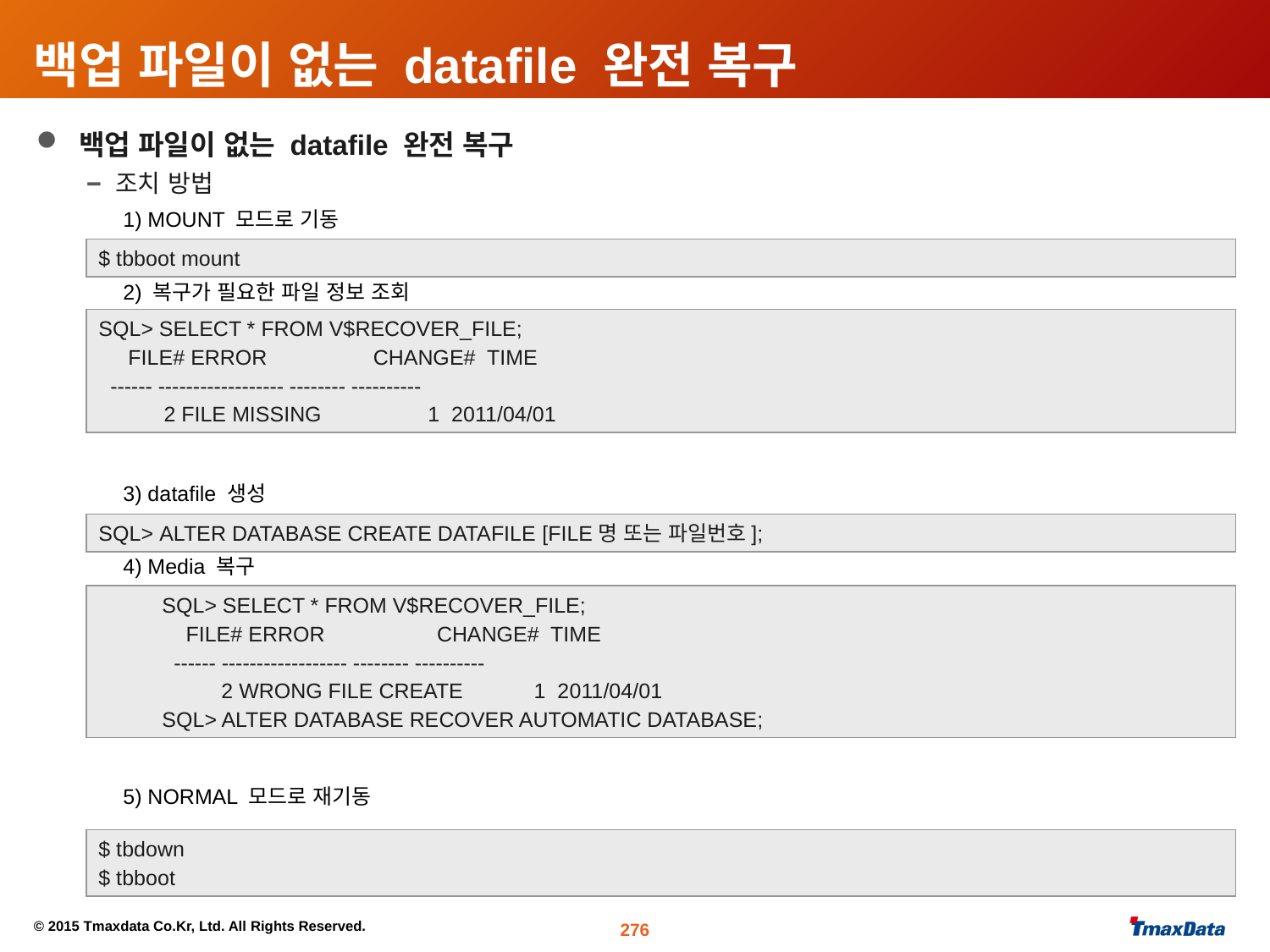

# 백업 파일이 없는 datafile 완전 복구
 백업 파일이 없는 datafile 완전 복구
 조치 방법
1) MOUNT 모드로 기동

2) 복구가 필요한 파일 정보 조회

3) datafile 생성

4) Media 복구

5) NORMAL 모드로 재기동
$ tbboot mount
SQL> SELECT * FROM V$RECOVER_FILE;
     FILE# ERROR                  CHANGE#  TIME
  ------ ------------------ -------- ----------
           2 FILE MISSING                  1  2011/04/01
SQL> ALTER DATABASE CREATE DATAFILE [FILE명 또는 파일번호];
SQL> SELECT * FROM V$RECOVER_FILE;
    FILE# ERROR                   CHANGE#  TIME
  ------ ------------------ -------- ----------
          2 WRONG FILE CREATE            1  2011/04/01
SQL> ALTER DATABASE RECOVER AUTOMATIC DATABASE;
$ tbdown
$ tbboot